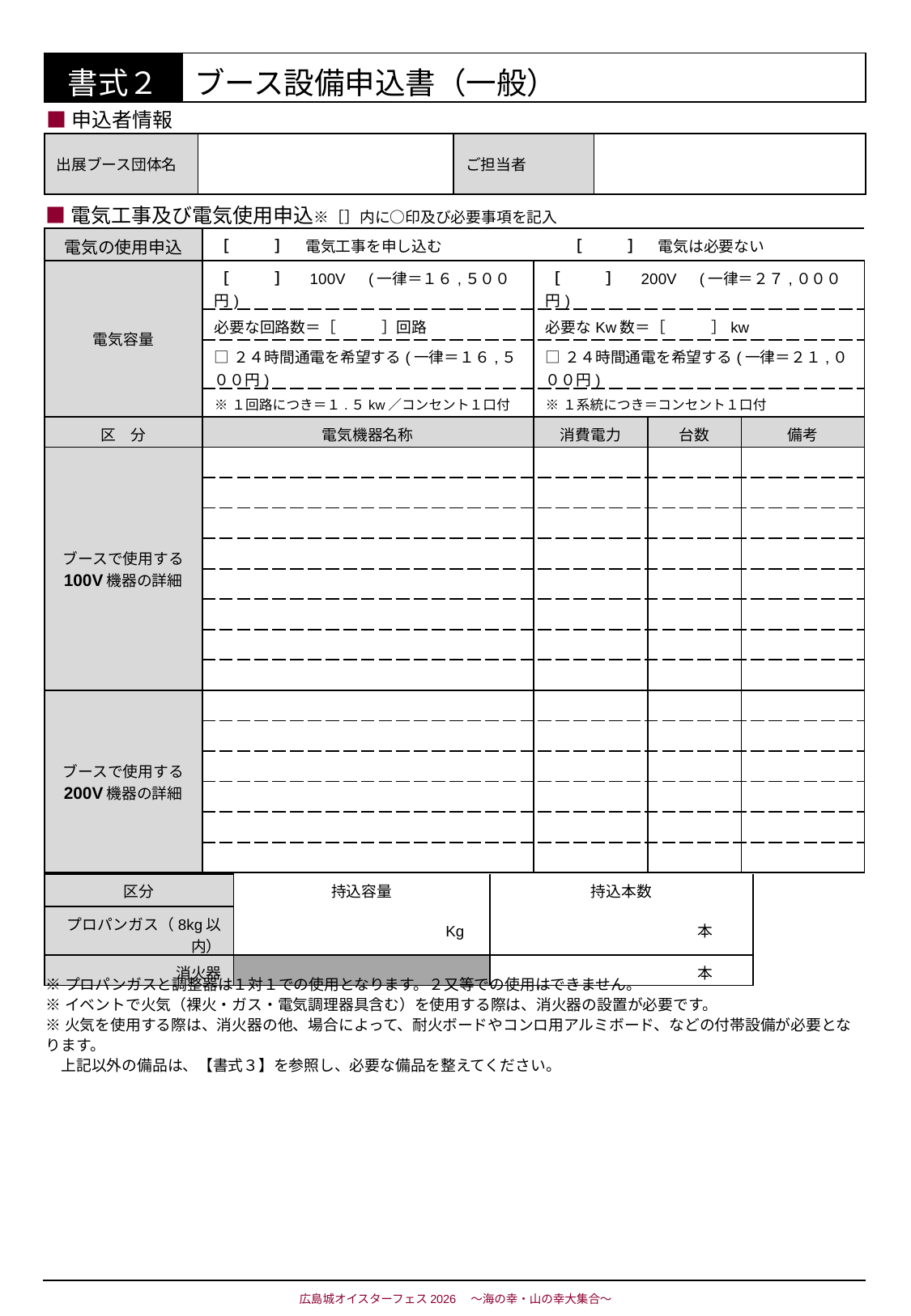

| 書式２ | ブース設備申込書（一般） |
| --- | --- |
■申込者情報
| 出展ブース団体名 |  | ご担当者 |  |
| --- | --- | --- | --- |
■電気工事及び電気使用申込※［］内に○印及び必要事項を記入
| 電気の使用申込 | ［　　　］　電気工事を申し込む　　　　　　　　 ［　　　］　電気は必要ない |  |  |  |
| --- | --- | --- | --- | --- |
| 電気容量 | ［　　　］　100V　(一律＝１６,５００円) | ［　　　］　200V　(一律＝２７,０００円) |  |  |
|  | 必要な回路数＝［　　　］回路 | 必要なKw数＝［　　　］kw |  |  |
|  | □２４時間通電を希望する(一律＝１６,５００円) | □２４時間通電を希望する(一律＝２１,０００円) |  |  |
|  | ※１回路につき＝１.５kw／コンセント１口付 | ※１系統につき＝コンセント１口付 |  |  |
| 区　分 | 電気機器名称 | 消費電力 | 台数 | 備考 |
| ブースで使用する 100V機器の詳細 |  |  |  |  |
|  |  |  |  |  |
|  |  |  |  |  |
|  |  |  |  |  |
|  |  |  |  |  |
|  |  |  |  |  |
|  |  |  |  |  |
|  |  |  |  |  |
| ブースで使用する 200V機器の詳細 |  |  |  |  |
|  |  |  |  |  |
|  |  |  |  |  |
|  |  |  |  |  |
|  |  |  |  |  |
|  |  |  |  |  |
■火気使用詳細確認　※必要事項を記入
| 区分 | 持込容量 | 持込本数 |
| --- | --- | --- |
| プロパンガス（8kg以内） | Kg | 本 |
| 消火器 |  | 本 |
※プロパンガスと調整器は１対１での使用となります。２又等での使用はできません。
※イベントで火気（裸火・ガス・電気調理器具含む）を使用する際は、消火器の設置が必要です。
※火気を使用する際は、消火器の他、場合によって、耐火ボードやコンロ用アルミボード、などの付帯設備が必要となります。
　上記以外の備品は、【書式３】を参照し、必要な備品を整えてください。
広島城オイスターフェス2026　～海の幸・山の幸大集合～